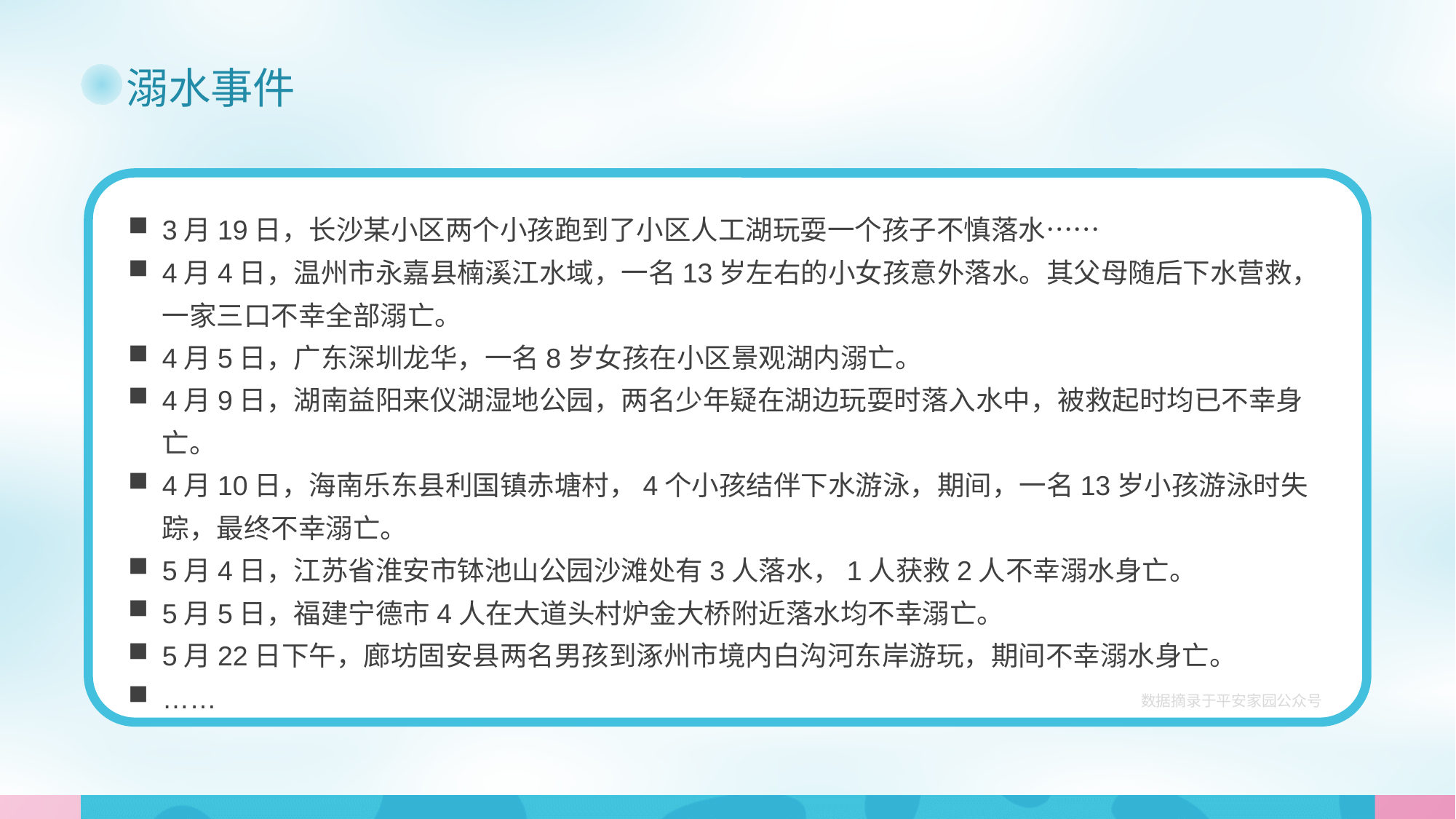

溺水事件

3月19日，长沙某小区两个小孩跑到了小区人工湖玩耍一个孩子不慎落水……
4月4日，温州市永嘉县楠溪江水域，一名13岁左右的小女孩意外落水。其父母随后下水营救，一家三口不幸全部溺亡。
4月5日，广东深圳龙华，一名8岁女孩在小区景观湖内溺亡。
4月9日，湖南益阳来仪湖湿地公园，两名少年疑在湖边玩耍时落入水中，被救起时均已不幸身亡。
4月10日，海南乐东县利国镇赤塘村，4个小孩结伴下水游泳，期间，一名13岁小孩游泳时失踪，最终不幸溺亡。
5月4日，江苏省淮安市钵池山公园沙滩处有3人落水，1人获救2人不幸溺水身亡。
5月5日，福建宁德市4人在大道头村炉金大桥附近落水均不幸溺亡。
5月22日下午，廊坊固安县两名男孩到涿州市境内白沟河东岸游玩，期间不幸溺水身亡。
……
数据摘录于平安家园公众号